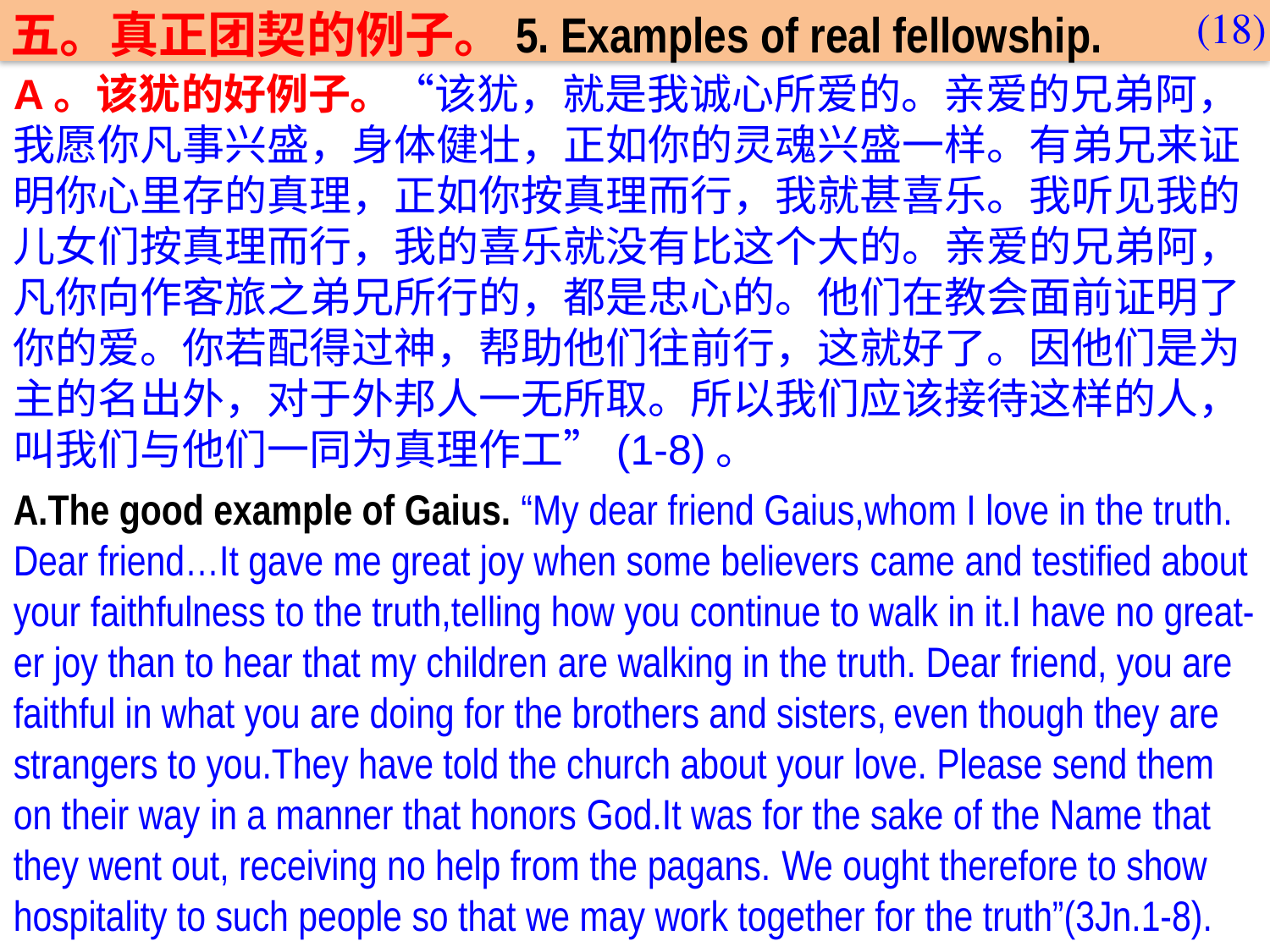

(18)
五。真正团契的例子。5. Examples of real fellowship.

A。该犹的好例子。“该犹，就是我诚心所爱的。亲爱的兄弟阿，我愿你凡事兴盛，身体健壮，正如你的灵魂兴盛一样。有弟兄来证明你心里存的真理，正如你按真理而行，我就甚喜乐。我听见我的儿女们按真理而行，我的喜乐就没有比这个大的。亲爱的兄弟阿，凡你向作客旅之弟兄所行的，都是忠心的。他们在教会面前证明了你的爱。你若配得过神，帮助他们往前行，这就好了。因他们是为主的名出外，对于外邦人一无所取。所以我们应该接待这样的人，叫我们与他们一同为真理作工”(1-8)。
A.The good example of Gaius. “My dear friend Gaius,whom I love in the truth. Dear friend…It gave me great joy when some believers came and testified about your faithfulness to the truth,telling how you continue to walk in it.I have no great-er joy than to hear that my children are walking in the truth. Dear friend, you are faithful in what you are doing for the brothers and sisters, even though they are strangers to you.They have told the church about your love. Please send them on their way in a manner that honors God.It was for the sake of the Name that they went out, receiving no help from the pagans. We ought therefore to show hospitality to such people so that we may work together for the truth”(3Jn.1-8).